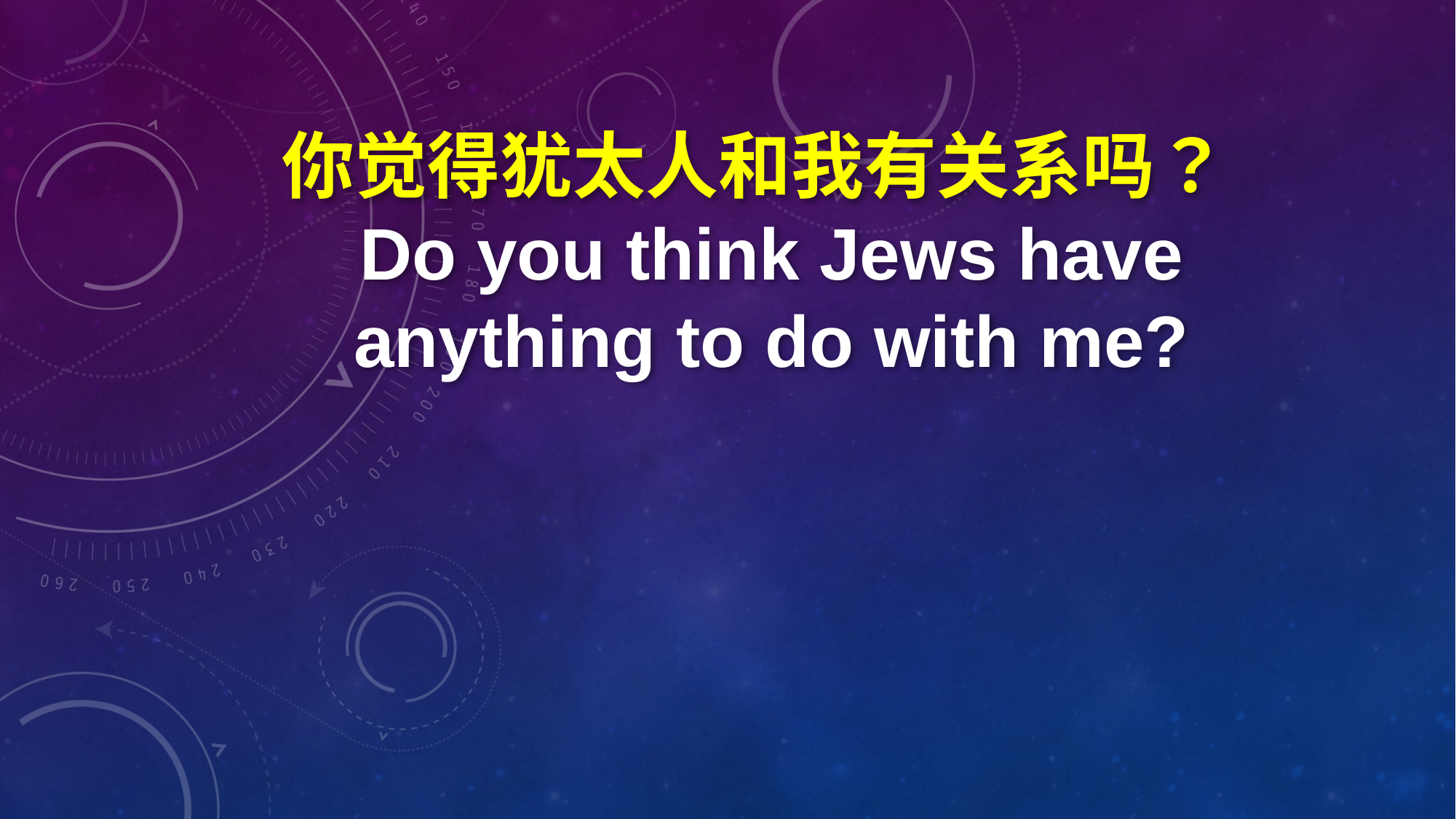

你觉得犹太人和我有关系吗？
Do you think Jews have anything to do with me?